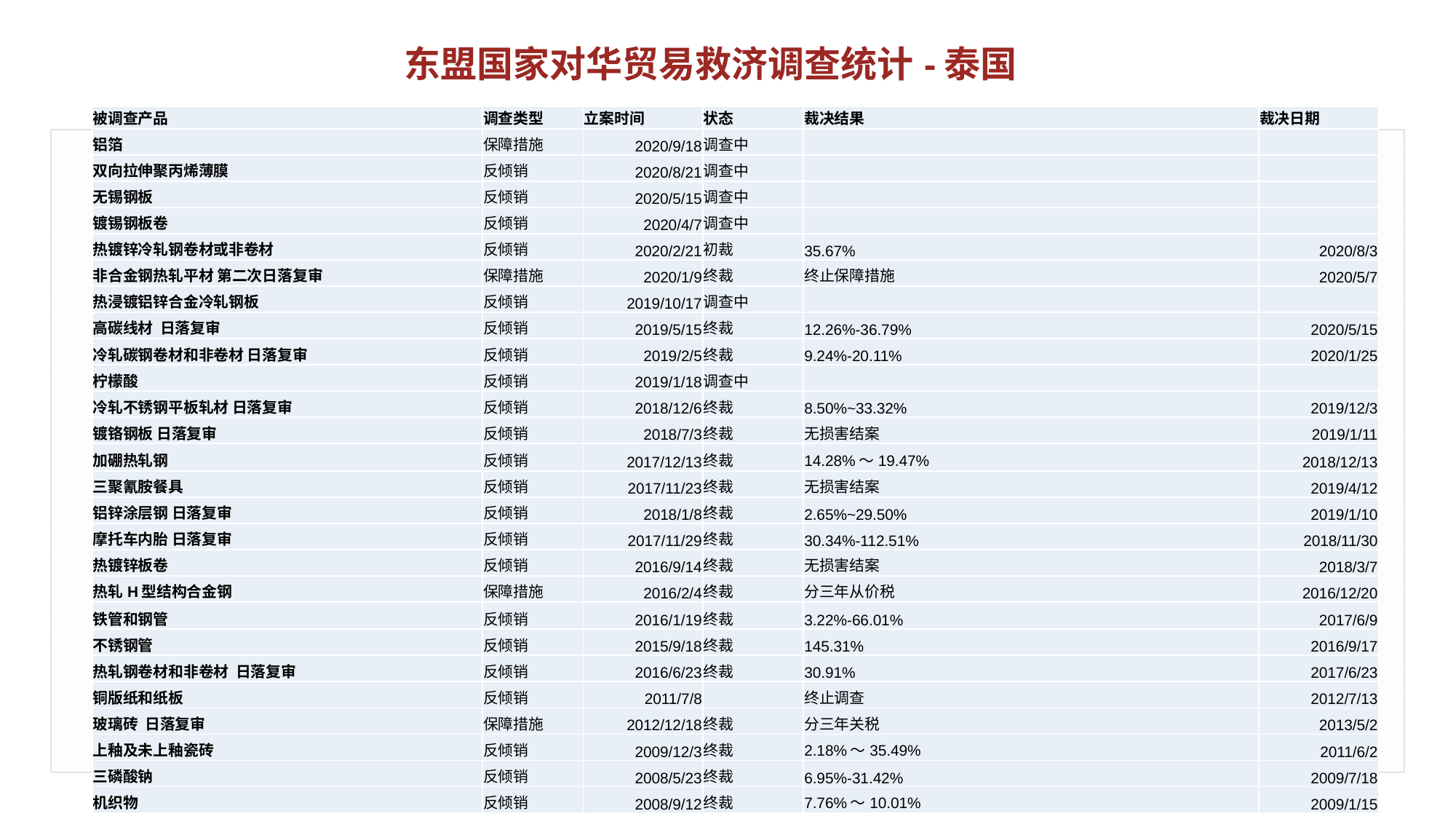

东盟国家对华贸易救济调查统计-泰国
| 被调查产品 | 调查类型 | 立案时间 | 状态 | 裁决结果 | 裁决日期 |
| --- | --- | --- | --- | --- | --- |
| 铝箔 | 保障措施 | 2020/9/18 | 调查中 |  |  |
| 双向拉伸聚丙烯薄膜 | 反倾销 | 2020/8/21 | 调查中 |  |  |
| 无锡钢板 | 反倾销 | 2020/5/15 | 调查中 |  |  |
| 镀锡钢板卷 | 反倾销 | 2020/4/7 | 调查中 |  |  |
| 热镀锌冷轧钢卷材或非卷材 | 反倾销 | 2020/2/21 | 初裁 | 35.67% | 2020/8/3 |
| 非合金钢热轧平材 第二次日落复审 | 保障措施 | 2020/1/9 | 终裁 | 终止保障措施 | 2020/5/7 |
| 热浸镀铝锌合金冷轧钢板 | 反倾销 | 2019/10/17 | 调查中 |  |  |
| 高碳线材 日落复审 | 反倾销 | 2019/5/15 | 终裁 | 12.26%-36.79% | 2020/5/15 |
| 冷轧碳钢卷材和非卷材 日落复审 | 反倾销 | 2019/2/5 | 终裁 | 9.24%-20.11% | 2020/1/25 |
| 柠檬酸 | 反倾销 | 2019/1/18 | 调查中 |  |  |
| 冷轧不锈钢平板轧材 日落复审 | 反倾销 | 2018/12/6 | 终裁 | 8.50%~33.32% | 2019/12/3 |
| 镀铬钢板 日落复审 | 反倾销 | 2018/7/3 | 终裁 | 无损害结案 | 2019/1/11 |
| 加硼热轧钢 | 反倾销 | 2017/12/13 | 终裁 | 14.28%～19.47% | 2018/12/13 |
| 三聚氰胺餐具 | 反倾销 | 2017/11/23 | 终裁 | 无损害结案 | 2019/4/12 |
| 铝锌涂层钢 日落复审 | 反倾销 | 2018/1/8 | 终裁 | 2.65%~29.50% | 2019/1/10 |
| 摩托车内胎 日落复审 | 反倾销 | 2017/11/29 | 终裁 | 30.34%-112.51% | 2018/11/30 |
| 热镀锌板卷 | 反倾销 | 2016/9/14 | 终裁 | 无损害结案 | 2018/3/7 |
| 热轧H型结构合金钢 | 保障措施 | 2016/2/4 | 终裁 | 分三年从价税 | 2016/12/20 |
| 铁管和钢管 | 反倾销 | 2016/1/19 | 终裁 | 3.22%-66.01% | 2017/6/9 |
| 不锈钢管 | 反倾销 | 2015/9/18 | 终裁 | 145.31% | 2016/9/17 |
| 热轧钢卷材和非卷材 日落复审 | 反倾销 | 2016/6/23 | 终裁 | 30.91% | 2017/6/23 |
| 铜版纸和纸板 | 反倾销 | 2011/7/8 |  | 终止调查 | 2012/7/13 |
| 玻璃砖 日落复审 | 保障措施 | 2012/12/18 | 终裁 | 分三年关税 | 2013/5/2 |
| 上釉及未上釉瓷砖 | 反倾销 | 2009/12/3 | 终裁 | 2.18%～35.49% | 2011/6/2 |
| 三磷酸钠 | 反倾销 | 2008/5/23 | 终裁 | 6.95%-31.42% | 2009/7/18 |
| 机织物 | 反倾销 | 2008/9/12 | 终裁 | 7.76%～10.01% | 2009/1/15 |